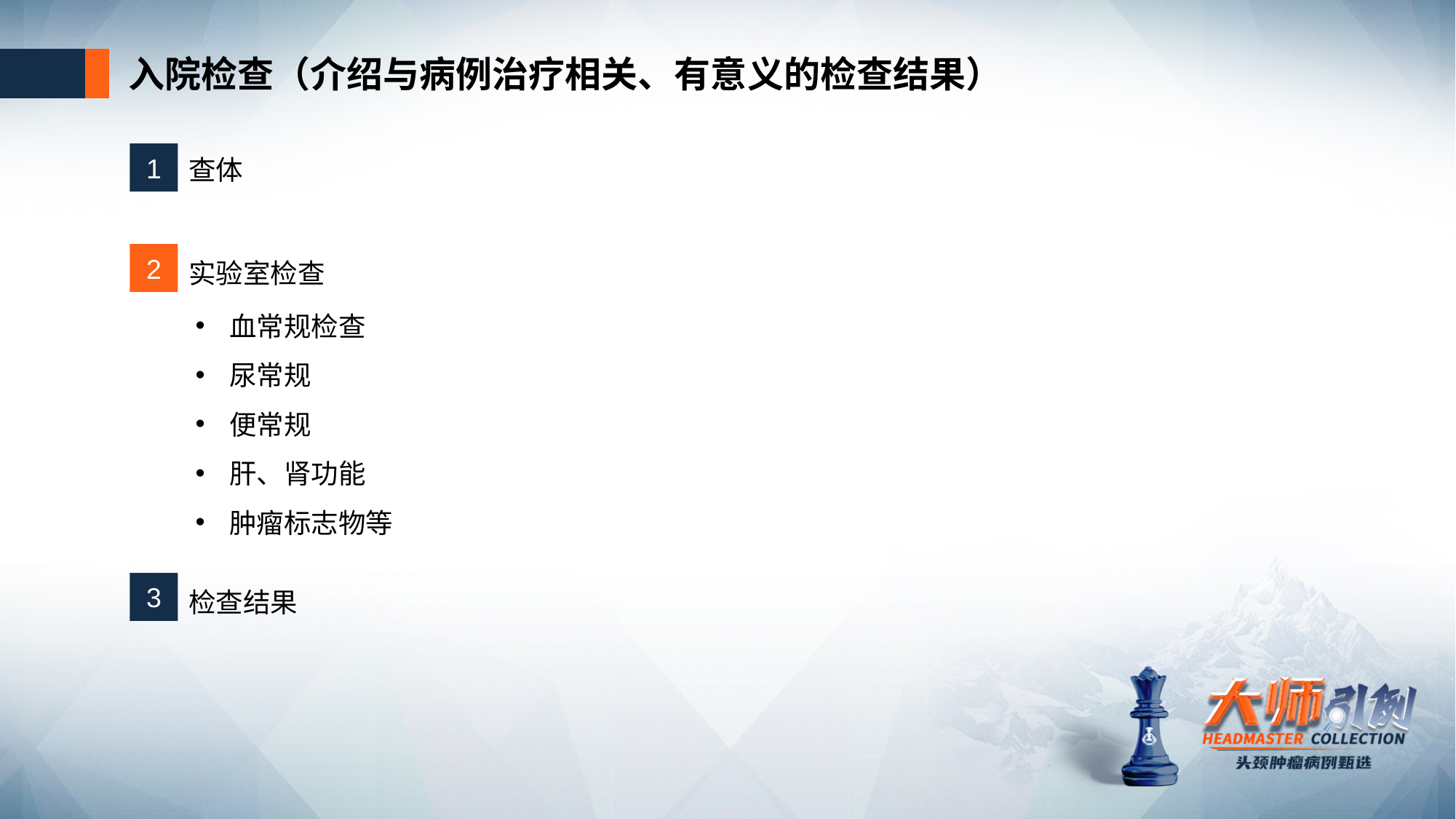

入院检查（介绍与病例治疗相关、有意义的检查结果）

查体
1
实验室检查
2
血常规检查
尿常规
便常规
肝、肾功能
肿瘤标志物等
检查结果
3